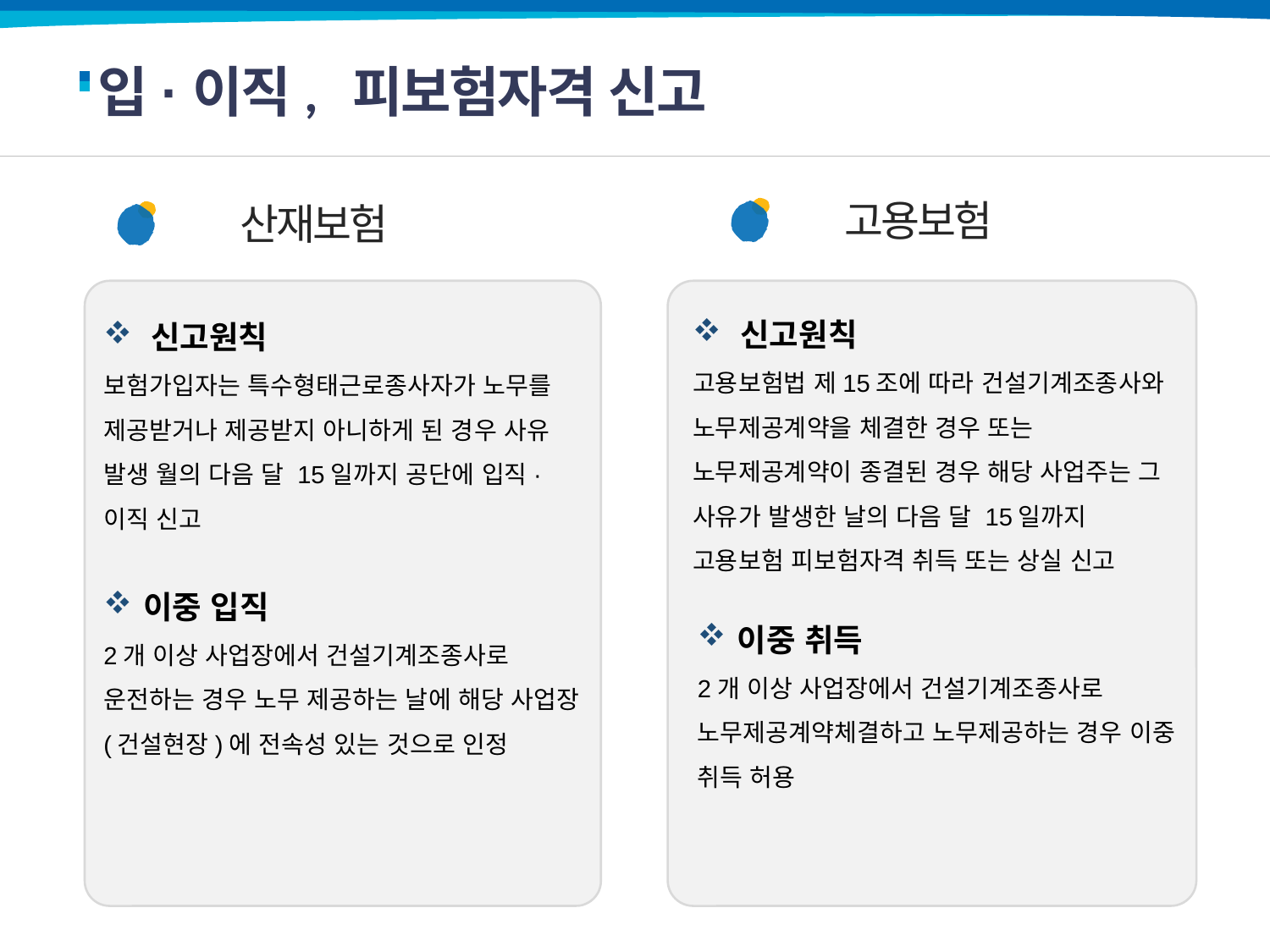

입·이직,  피보험자격 신고

     고용보험

      산재보험

신고원칙
보험가입자는 특수형태근로종사자가 노무를 제공받거나 제공받지 아니하게 된 경우 사유 발생 월의 다음 달 15일까지 공단에 입직·이직 신고

신고원칙
고용보험법 제15조에 따라 건설기계조종사와 노무제공계약을 체결한 경우 또는 노무제공계약이 종결된 경우 해당 사업주는 그 사유가 발생한 날의 다음 달 15일까지 고용보험 피보험자격 취득 또는 상실 신고
2019년도 소속기관 부패방지 시책평가(감사실)
이중 입직
2개 이상 사업장에서 건설기계조종사로 운전하는 경우 노무 제공하는 날에 해당 사업장(건설현장)에 전속성 있는 것으로 인정
이중 취득
2개 이상 사업장에서 건설기계조종사로 노무제공계약체결하고 노무제공하는 경우 이중 취득 허용